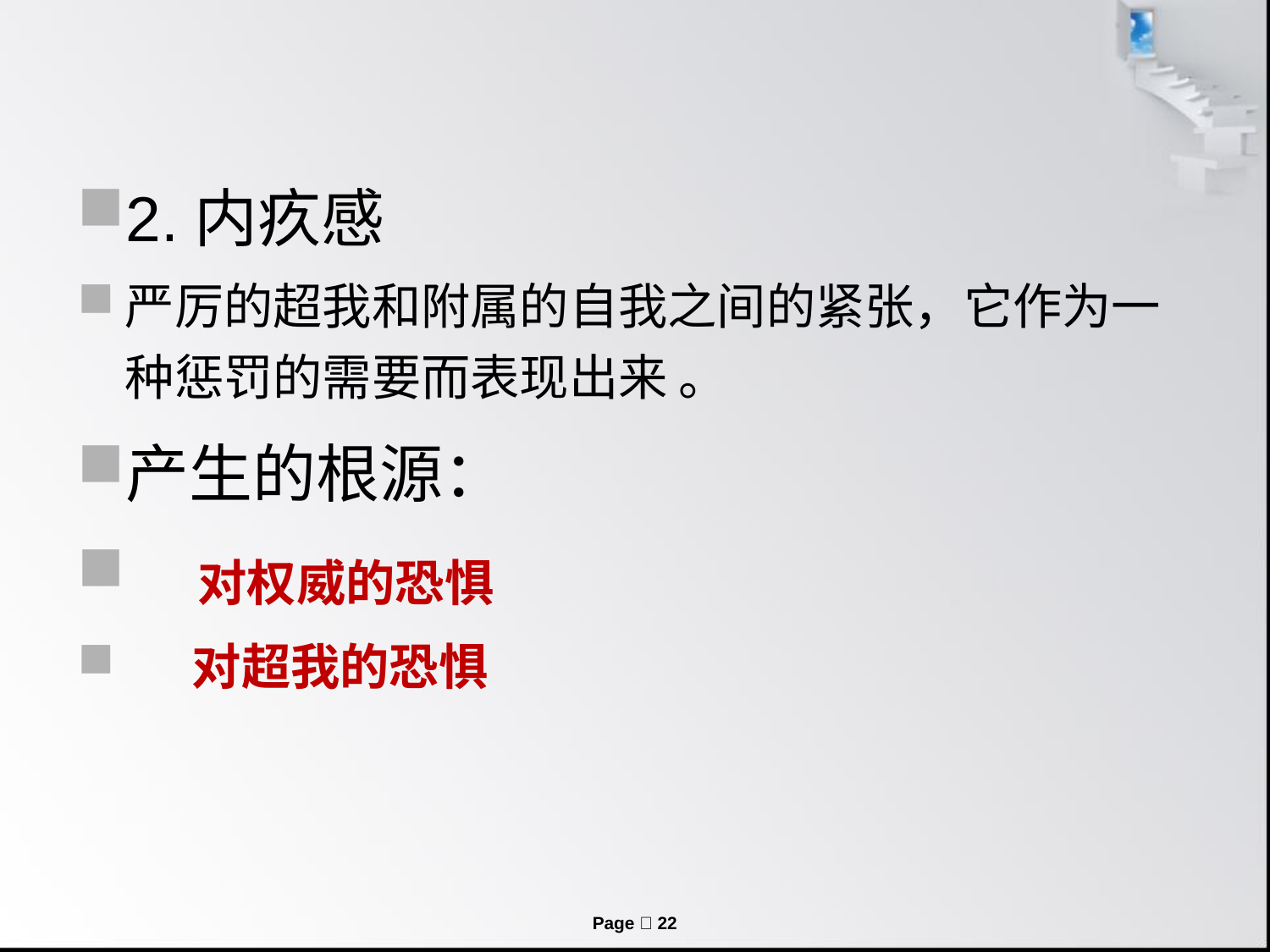

#
2.内疚感
严厉的超我和附属的自我之间的紧张，它作为一种惩罚的需要而表现出来 。
产生的根源：
    对权威的恐惧
     对超我的恐惧